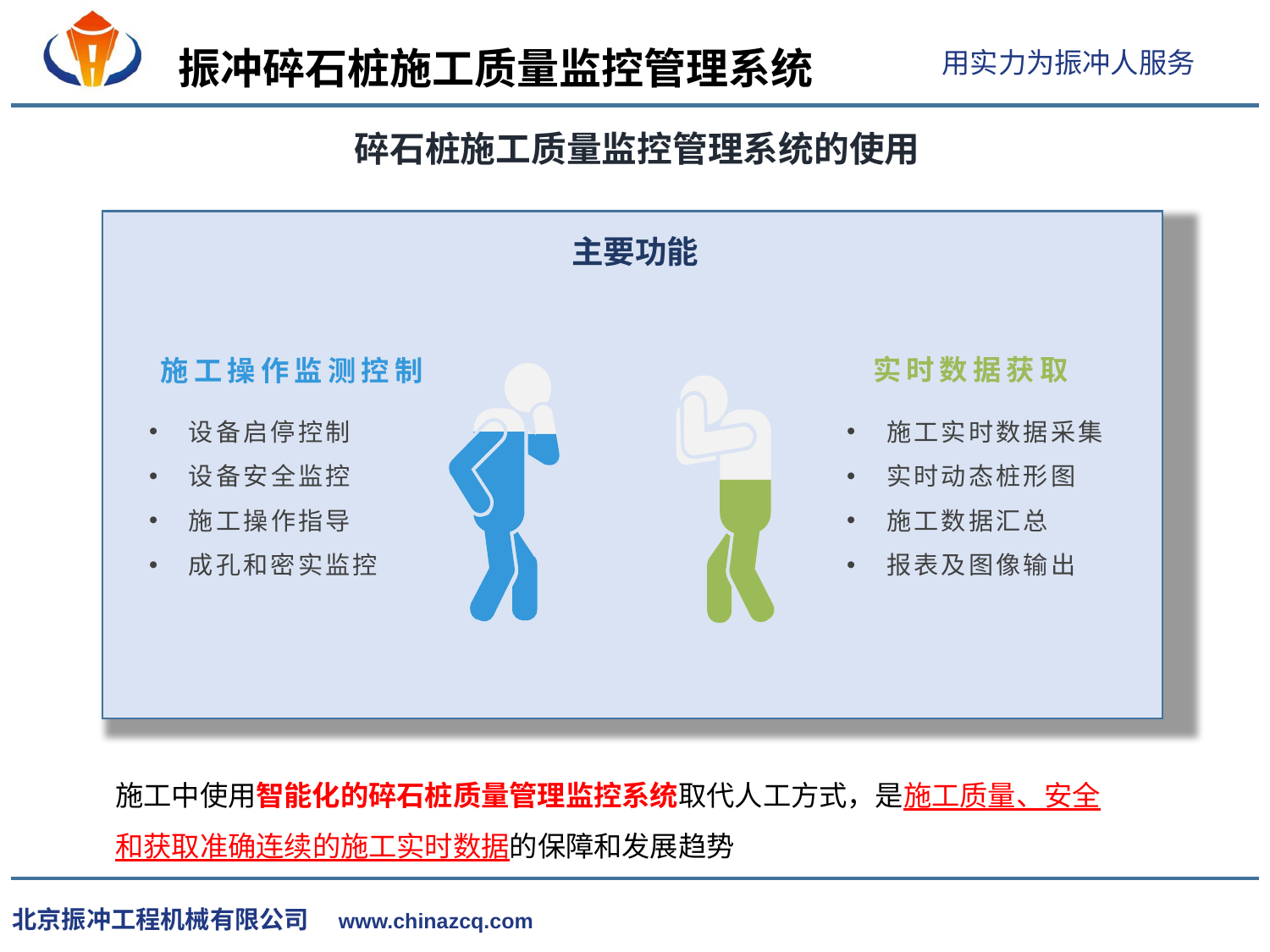

振冲碎石桩施工质量监控管理系统
碎石桩施工质量监控管理系统的使用

主要功能
施工操作监测控制
实时数据获取
设备启停控制
设备安全监控
施工操作指导
成孔和密实监控
施工实时数据采集
实时动态桩形图
施工数据汇总
报表及图像输出

施工中使用智能化的碎石桩质量管理监控系统取代人工方式，是施工质量、安全和获取准确连续的施工实时数据的保障和发展趋势